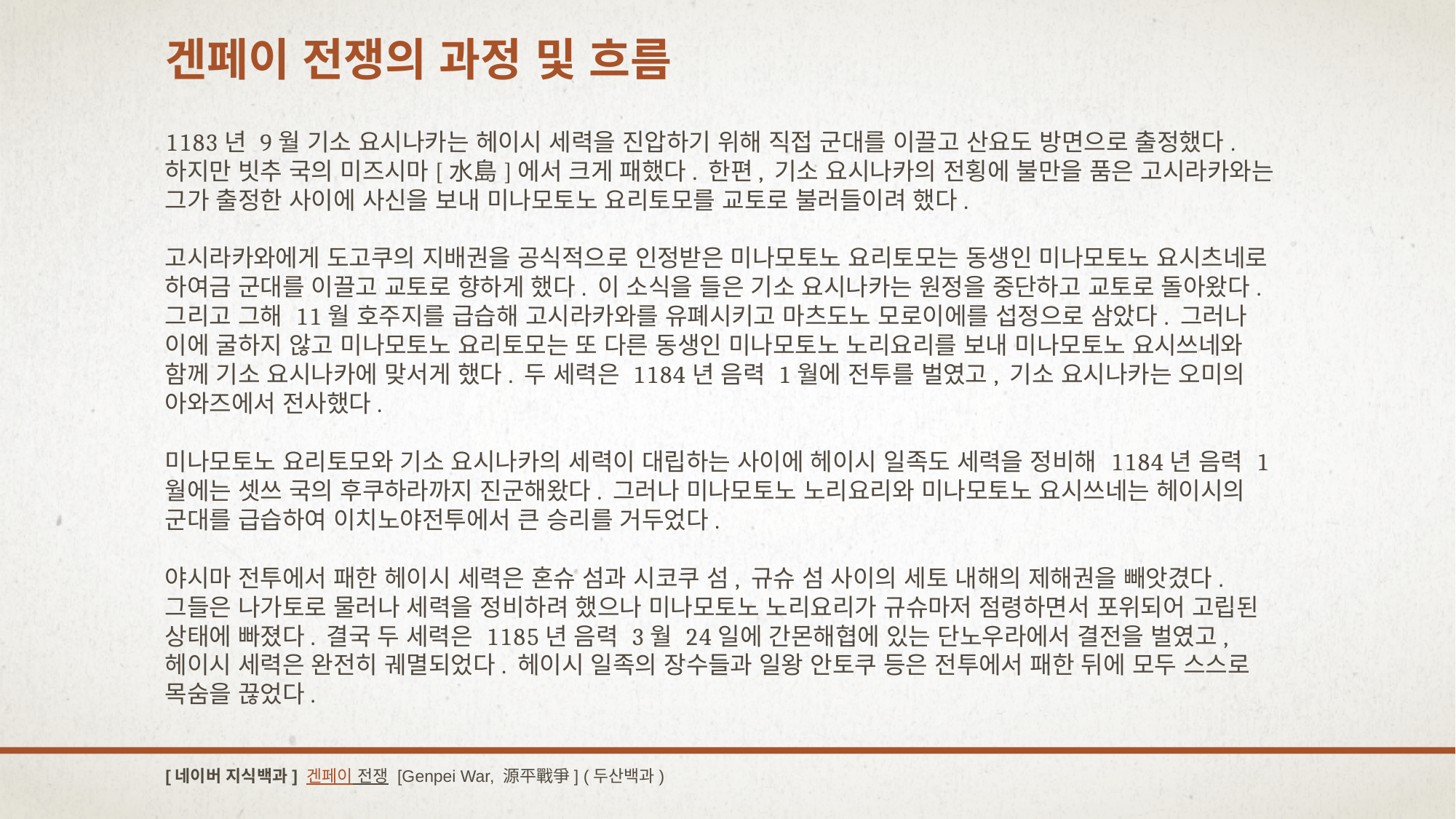

# 겐페이 전쟁의 과정 및 흐름
1183년 9월 기소 요시나카는 헤이시 세력을 진압하기 위해 직접 군대를 이끌고 산요도 방면으로 출정했다. 하지만 빗추 국의 미즈시마[水島]에서 크게 패했다. 한편, 기소 요시나카의 전횡에 불만을 품은 고시라카와는 그가 출정한 사이에 사신을 보내 미나모토노 요리토모를 교토로 불러들이려 했다.
고시라카와에게 도고쿠의 지배권을 공식적으로 인정받은 미나모토노 요리토모는 동생인 미나모토노 요시츠네로 하여금 군대를 이끌고 교토로 향하게 했다. 이 소식을 들은 기소 요시나카는 원정을 중단하고 교토로 돌아왔다. 그리고 그해 11월 호주지를 급습해 고시라카와를 유폐시키고 마츠도노 모로이에를 섭정으로 삼았다. 그러나 이에 굴하지 않고 미나모토노 요리토모는 또 다른 동생인 미나모토노 노리요리를 보내 미나모토노 요시쓰네와 함께 기소 요시나카에 맞서게 했다. 두 세력은 1184년 음력 1월에 전투를 벌였고, 기소 요시나카는 오미의 아와즈에서 전사했다.

미나모토노 요리토모와 기소 요시나카의 세력이 대립하는 사이에 헤이시 일족도 세력을 정비해 1184년 음력 1월에는 셋쓰 국의 후쿠하라까지 진군해왔다. 그러나 미나모토노 노리요리와 미나모토노 요시쓰네는 헤이시의 군대를 급습하여 이치노야전투에서 큰 승리를 거두었다.

야시마 전투에서 패한 헤이시 세력은 혼슈 섬과 시코쿠 섬, 규슈 섬 사이의 세토 내해의 제해권을 빼앗겼다. 그들은 나가토로 물러나 세력을 정비하려 했으나 미나모토노 노리요리가 규슈마저 점령하면서 포위되어 고립된 상태에 빠졌다. 결국 두 세력은 1185년 음력 3월 24일에 간몬해협에 있는 단노우라에서 결전을 벌였고, 헤이시 세력은 완전히 궤멸되었다. 헤이시 일족의 장수들과 일왕 안토쿠 등은 전투에서 패한 뒤에 모두 스스로 목숨을 끊었다.
[네이버 지식백과] 겐페이 전쟁 [Genpei War, 源平戰爭] (두산백과)